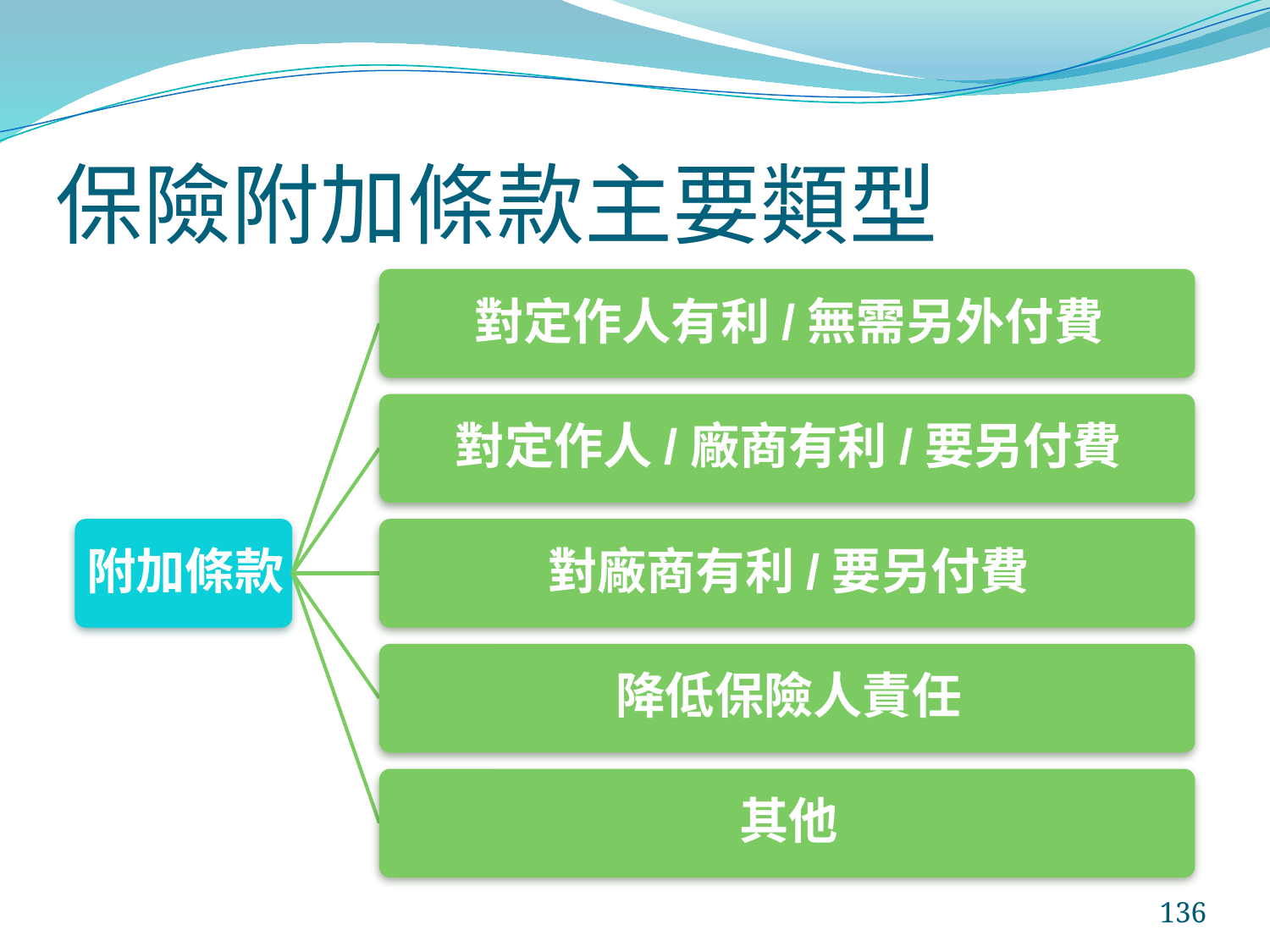

# 保險附加條款主要類型
附加條款

對定作人有利/無需另外付費

對定作人/廠商有利/要另付費

對廠商有利/要另付費

降低保險人責任

其他
136